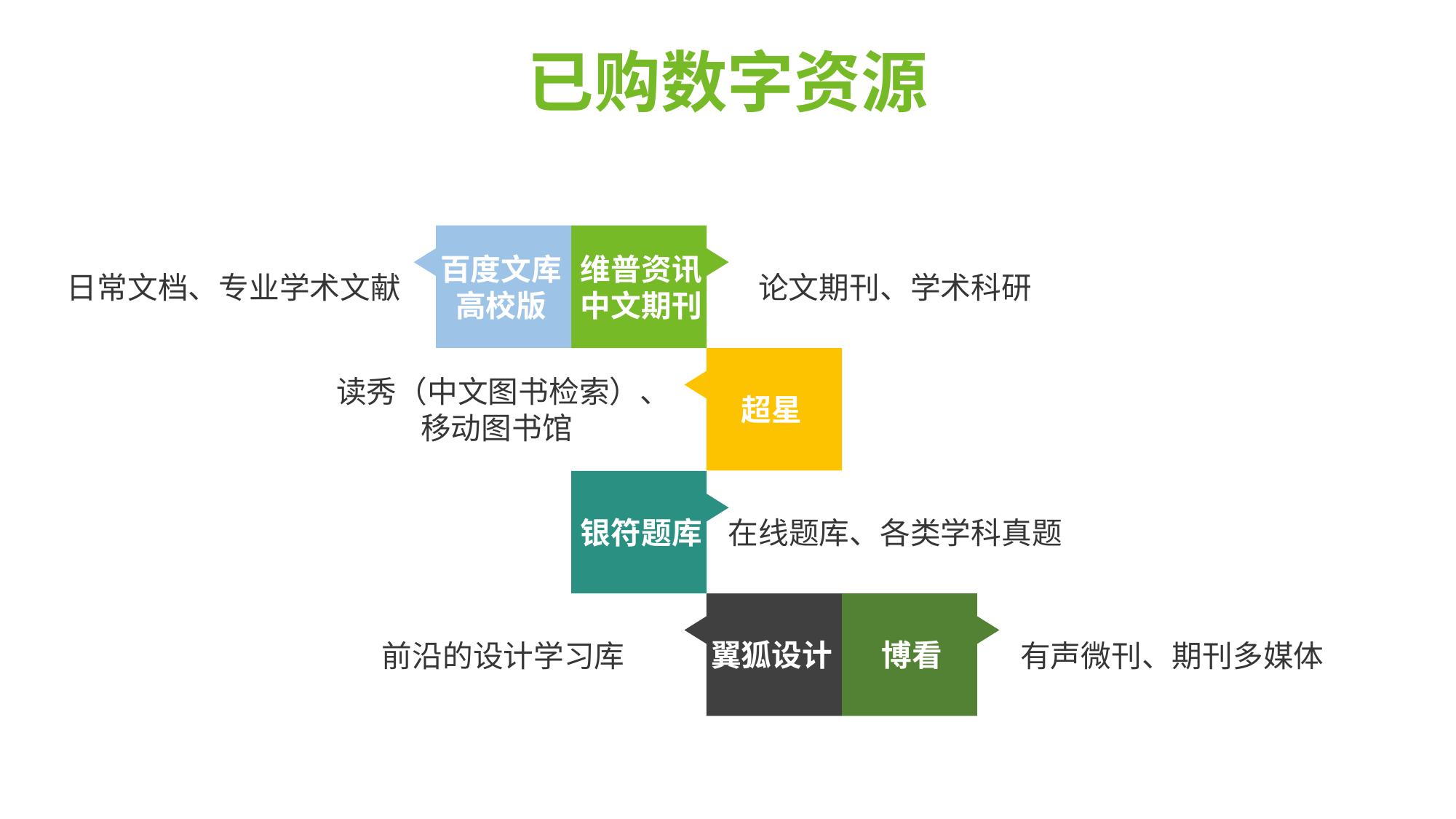

已购数字资源
日常文档、专业学术文献
百度文库
高校版
维普资讯中文期刊
论文期刊、学术科研
读秀（中文图书检索）、移动图书馆
超星
银符题库
在线题库、各类学科真题
前沿的设计学习库
翼狐设计
博看
有声微刊、期刊多媒体